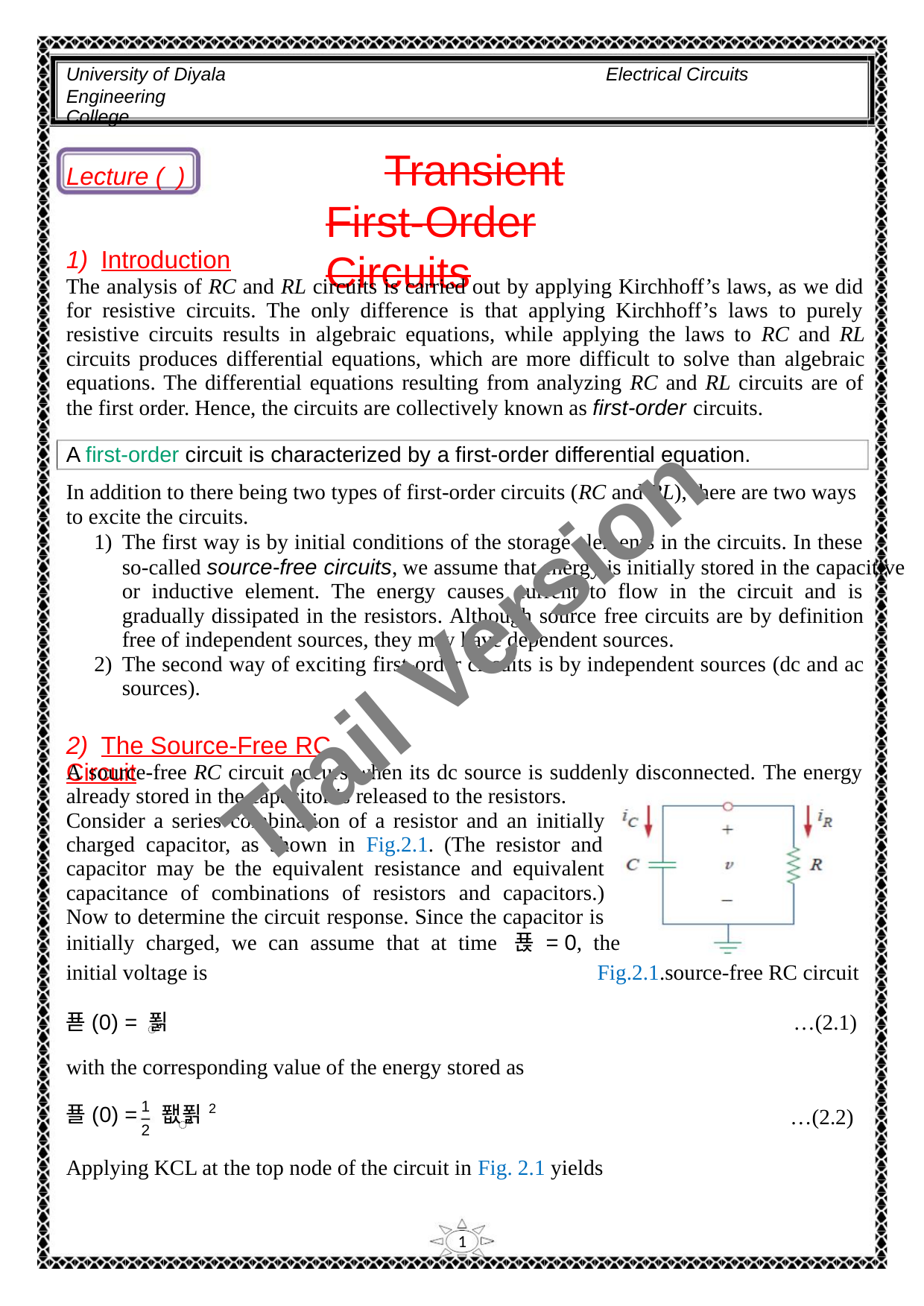

University of Diyala
Engineering College
Electrical Circuits
Transient
Lecture ( )
First-Order Circuits
1) Introduction
The analysis of RC and RL circuits is carried out by applying Kirchhoff’s laws, as we did
for resistive circuits. The only difference is that applying Kirchhoff’s laws to purely
resistive circuits results in algebraic equations, while applying the laws to RC and RL
circuits produces differential equations, which are more difficult to solve than algebraic
equations. The differential equations resulting from analyzing RC and RL circuits are of
the first order. Hence, the circuits are collectively known as first-order circuits.
A first-order circuit is characterized by a first-order differential equation.
In addition to there being two types of first-order circuits (RC and RL), there are two ways
to excite the circuits.
1) The first way is by initial conditions of the storage elements in the circuits. In these
so-called source-free circuits, we assume that energy is initially stored in the capacitive
or inductive element. The energy causes current to flow in the circuit and is
gradually dissipated in the resistors. Although source free circuits are by definition
free of independent sources, they may have dependent sources.
2) The second way of exciting first-order circuits is by independent sources (dc and ac
sources).
Trail Version
Trail Version
Trail Version
Trail Version
Trail Version
Trail Version
Trail Version
Trail Version
Trail Version
Trail Version
Trail Version
Trail Version
Trail Version
2) The Source-Free RC Circuit
A source-free RC circuit occurs when its dc source is suddenly disconnected. The energy
already stored in the capacitor is released to the resistors.
Consider a series combination of a resistor and an initially
charged capacitor, as shown in Fig.2.1. (The resistor and
capacitor may be the equivalent resistance and equivalent
capacitance of combinations of resistors and capacitors.)
Now to determine the circuit response. Since the capacitor is
initially charged, we can assume that at time 푡 = 0, the
initial voltage is
Fig.2.1.source-free RC circuit
푣(0) = 푉
…(2.1)
ꢀ
with the corresponding value of the energy stored as
1
푤(0) = 퐶푉2
…(2.2)
ꢀ
2
Applying KCL at the top node of the circuit in Fig. 2.1 yields
1